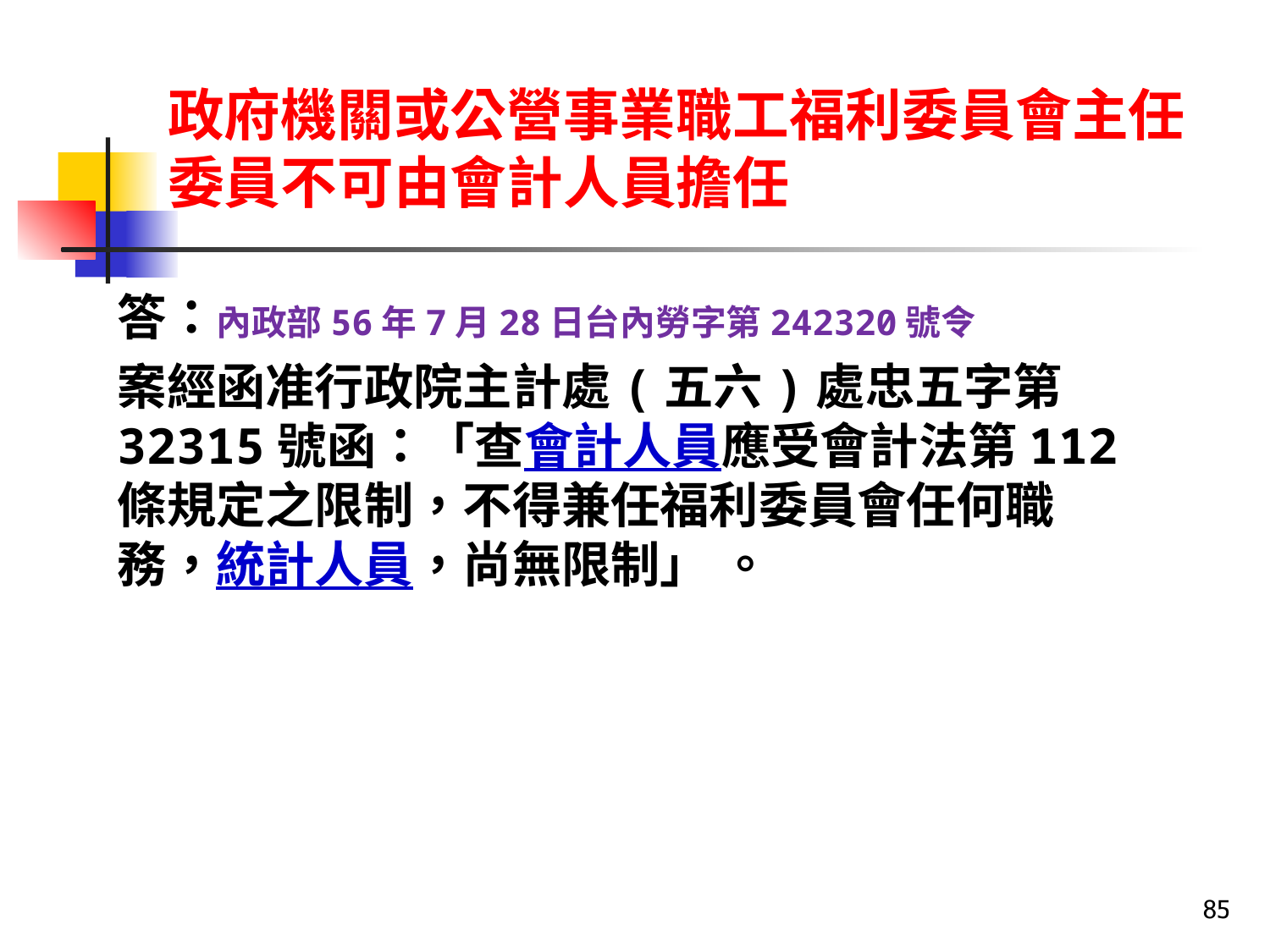

# 政府機關或公營事業職工福利委員會主任委員不可由會計人員擔任
答：內政部56年7月28日台內勞字第242320號令
案經函准行政院主計處(五六)處忠五字第32315號函：「查會計人員應受會計法第112條規定之限制，不得兼任福利委員會任何職務，統計人員，尚無限制」 。

85